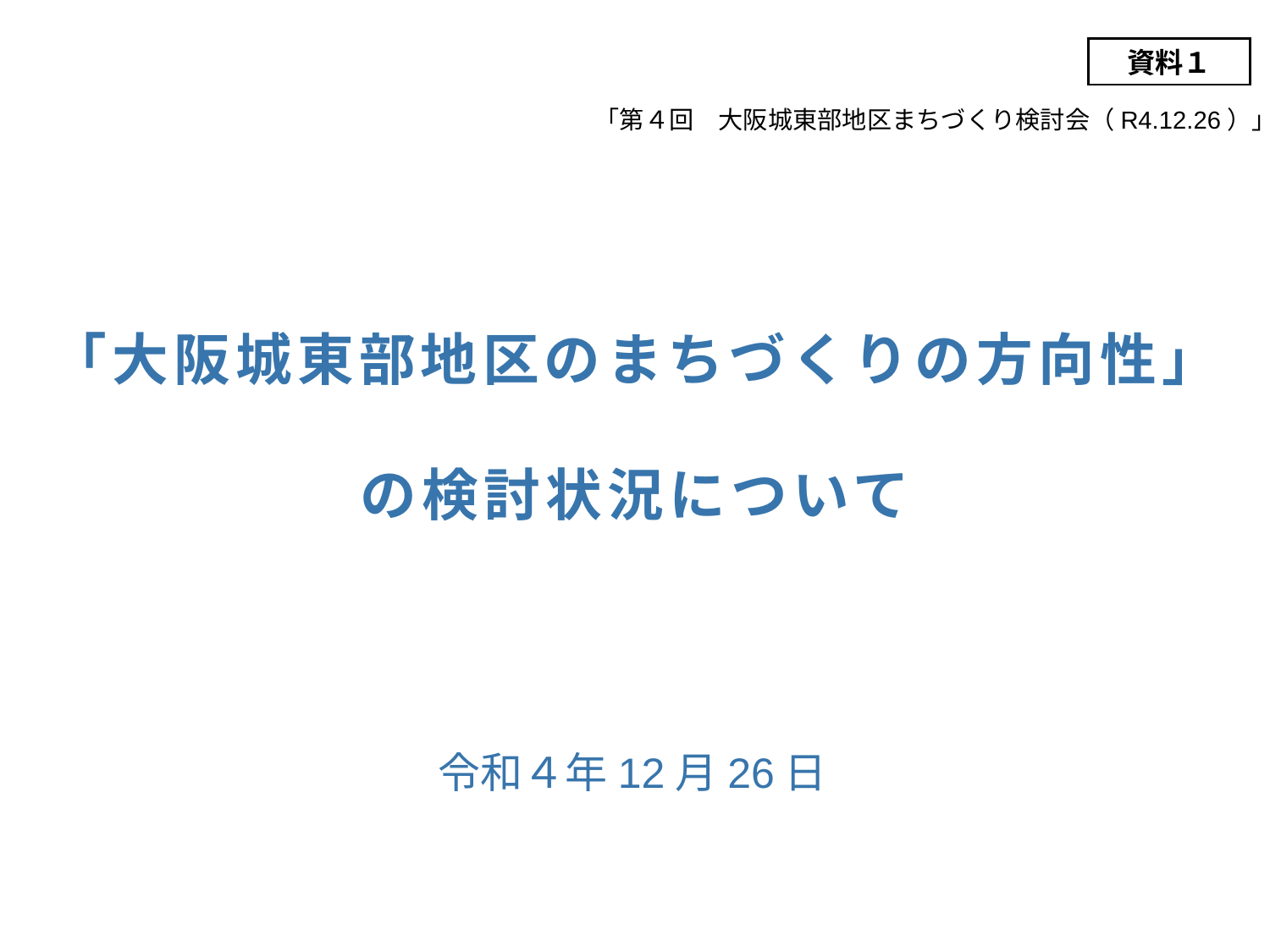

資料１
「第４回　大阪城東部地区まちづくり検討会（R4.12.26）」
「大阪城東部地区のまちづくりの方向性」
の検討状況について
令和４年12月26日